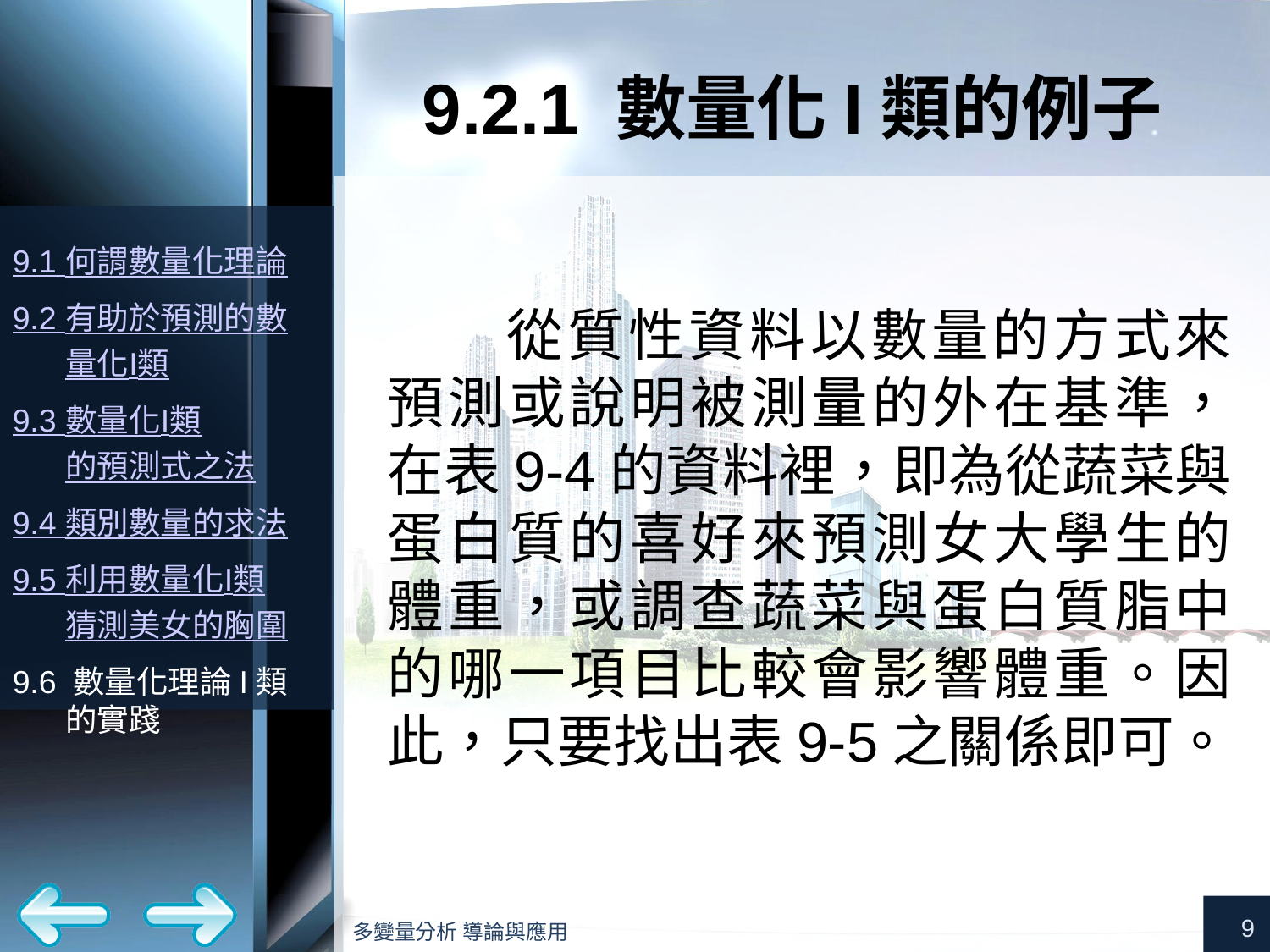

# 9.2.1 數量化I類的例子
從質性資料以數量的方式來預測或說明被測量的外在基準，在表9-4的資料裡，即為從蔬菜與蛋白質的喜好來預測女大學生的體重，或調查蔬菜與蛋白質脂中的哪一項目比較會影響體重。因此，只要找出表9-5之關係即可。
9
多變量分析 導論與應用